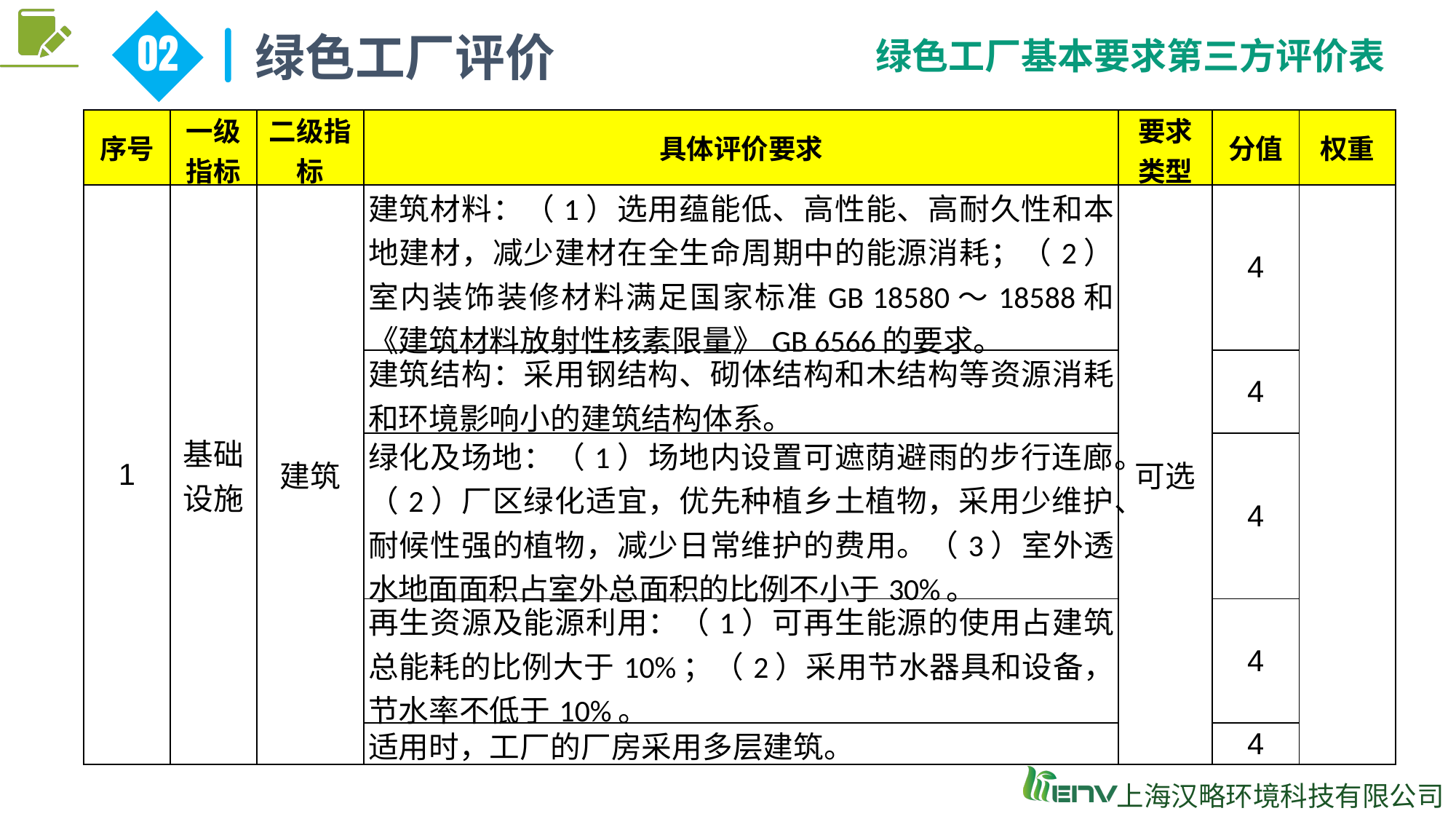

绿色工厂评价

02
绿色工厂基本要求第三方评价表
| 序号 | 一级 指标 | 二级指标 | 具体评价要求 | 要求类型 | 分值 | 权重 |
| --- | --- | --- | --- | --- | --- | --- |
| 1 | 基础设施 | 建筑 | 建筑材料：（1）选用蕴能低、高性能、高耐久性和本地建材，减少建材在全生命周期中的能源消耗；（2）室内装饰装修材料满足国家标准GB 18580～18588和《建筑材料放射性核素限量》GB 6566的要求。 | 可选 | 4 |  |
|  |  |  | 建筑结构：采用钢结构、砌体结构和木结构等资源消耗和环境影响小的建筑结构体系。 |  | 4 |  |
|  |  |  | 绿化及场地：（1）场地内设置可遮荫避雨的步行连廊。（2）厂区绿化适宜，优先种植乡土植物，采用少维护、耐候性强的植物，减少日常维护的费用。（3）室外透水地面面积占室外总面积的比例不小于30%。 |  | 4 |  |
|  |  |  | 再生资源及能源利用：（1）可再生能源的使用占建筑总能耗的比例大于10%；（2）采用节水器具和设备，节水率不低于10%。 |  | 4 |  |
|  |  |  | 适用时，工厂的厂房采用多层建筑。 |  | 4 |  |